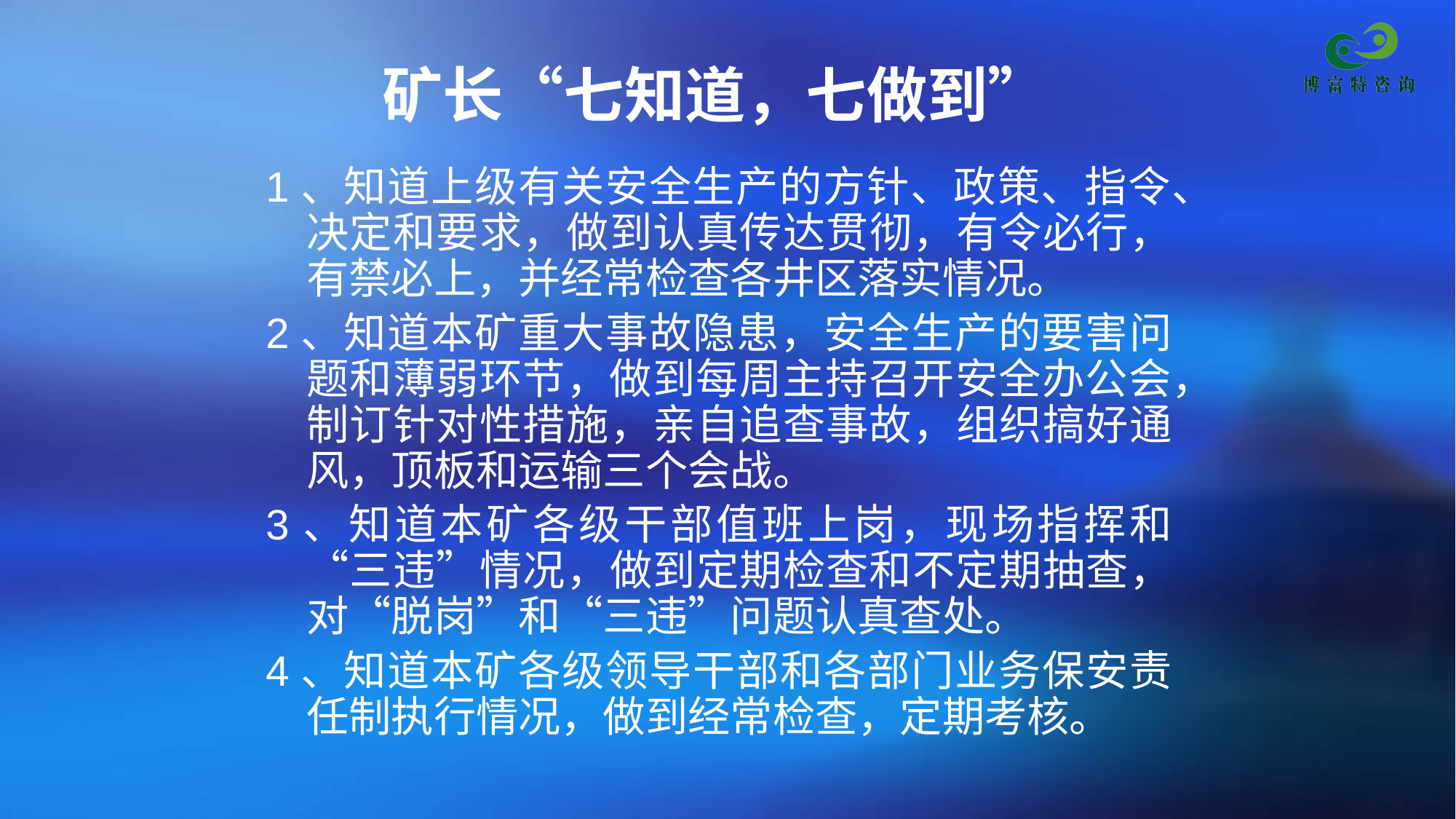

# 矿长“七知道，七做到”
1、知道上级有关安全生产的方针、政策、指令、决定和要求，做到认真传达贯彻，有令必行，有禁必上，并经常检查各井区落实情况。
2、知道本矿重大事故隐患，安全生产的要害问题和薄弱环节，做到每周主持召开安全办公会，制订针对性措施，亲自追查事故，组织搞好通风，顶板和运输三个会战。
3、知道本矿各级干部值班上岗，现场指挥和“三违”情况，做到定期检查和不定期抽查，对“脱岗”和“三违”问题认真查处。
4、知道本矿各级领导干部和各部门业务保安责任制执行情况，做到经常检查，定期考核。